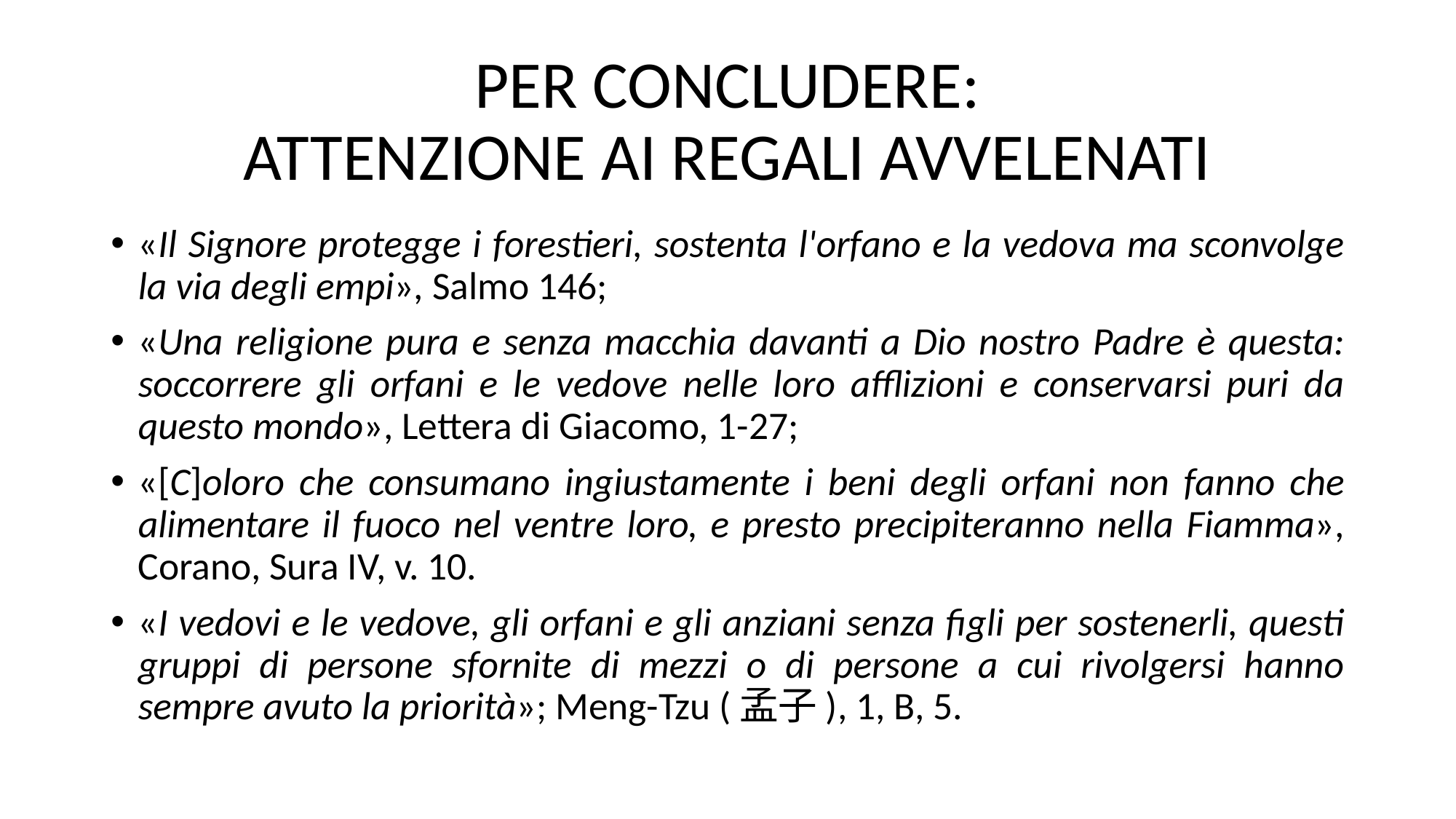

# PER CONCLUDERE: ATTENZIONE AI REGALI AVVELENATI
«Il Signore protegge i forestieri, sostenta l'orfano e la vedova ma sconvolge la via degli empi», Salmo 146;
«Una religione pura e senza macchia davanti a Dio nostro Padre è questa: soccorrere gli orfani e le vedove nelle loro afflizioni e conservarsi puri da questo mondo», Lettera di Giacomo, 1-27;
«[C]oloro che consumano ingiustamente i beni degli orfani non fanno che alimentare il fuoco nel ventre loro, e presto precipiteranno nella Fiamma», Corano, Sura IV, v. 10.
«I vedovi e le vedove, gli orfani e gli anziani senza figli per sostenerli, questi gruppi di persone sfornite di mezzi o di persone a cui rivolgersi hanno sempre avuto la priorità»; Meng-Tzu (孟子), 1, B, 5.